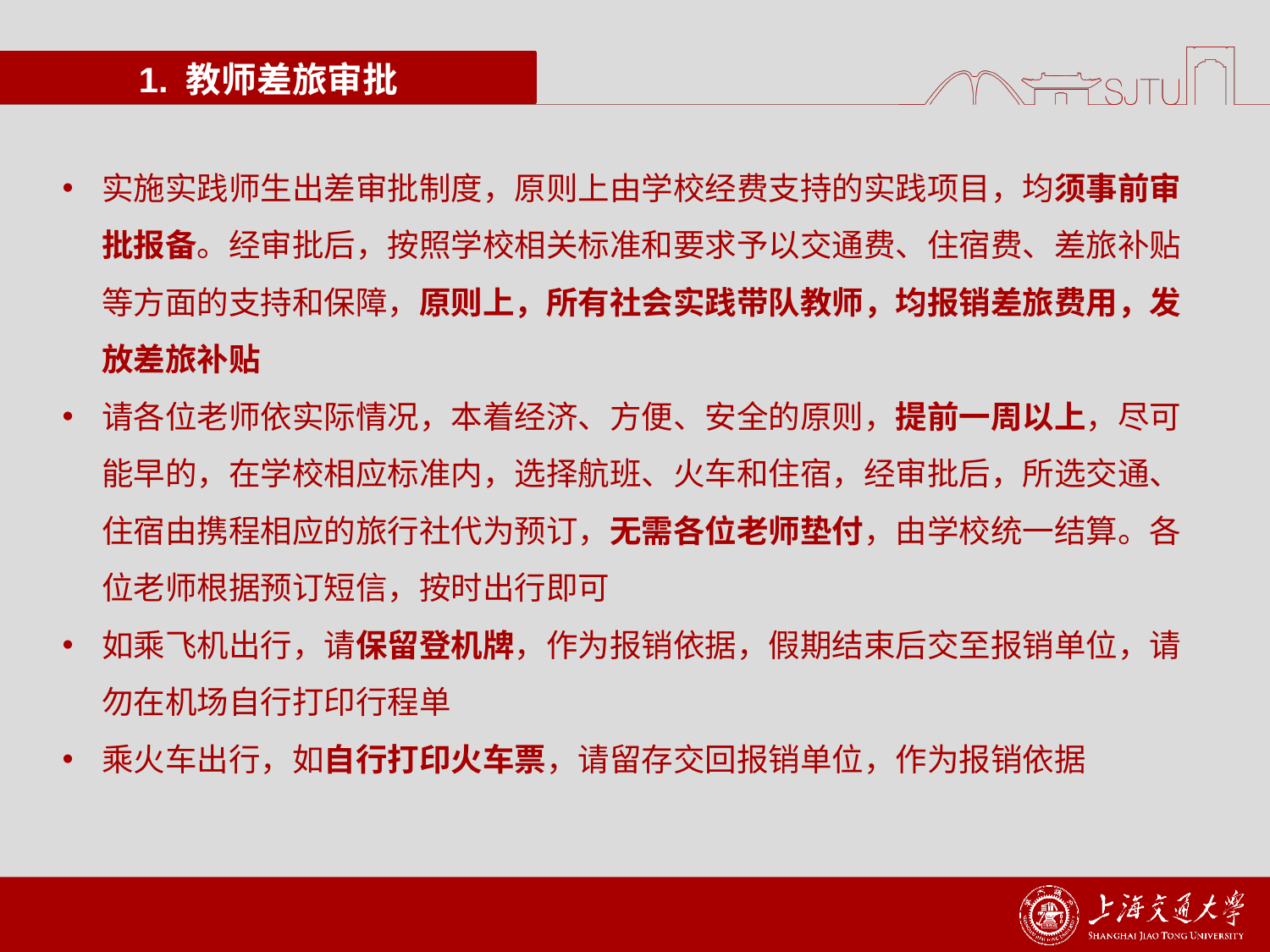

1. 教师差旅审批
实施实践师生出差审批制度，原则上由学校经费支持的实践项目，均须事前审批报备。经审批后，按照学校相关标准和要求予以交通费、住宿费、差旅补贴等方面的支持和保障，原则上，所有社会实践带队教师，均报销差旅费用，发放差旅补贴
请各位老师依实际情况，本着经济、方便、安全的原则，提前一周以上，尽可能早的，在学校相应标准内，选择航班、火车和住宿，经审批后，所选交通、住宿由携程相应的旅行社代为预订，无需各位老师垫付，由学校统一结算。各位老师根据预订短信，按时出行即可
如乘飞机出行，请保留登机牌，作为报销依据，假期结束后交至报销单位，请勿在机场自行打印行程单
乘火车出行，如自行打印火车票，请留存交回报销单位，作为报销依据